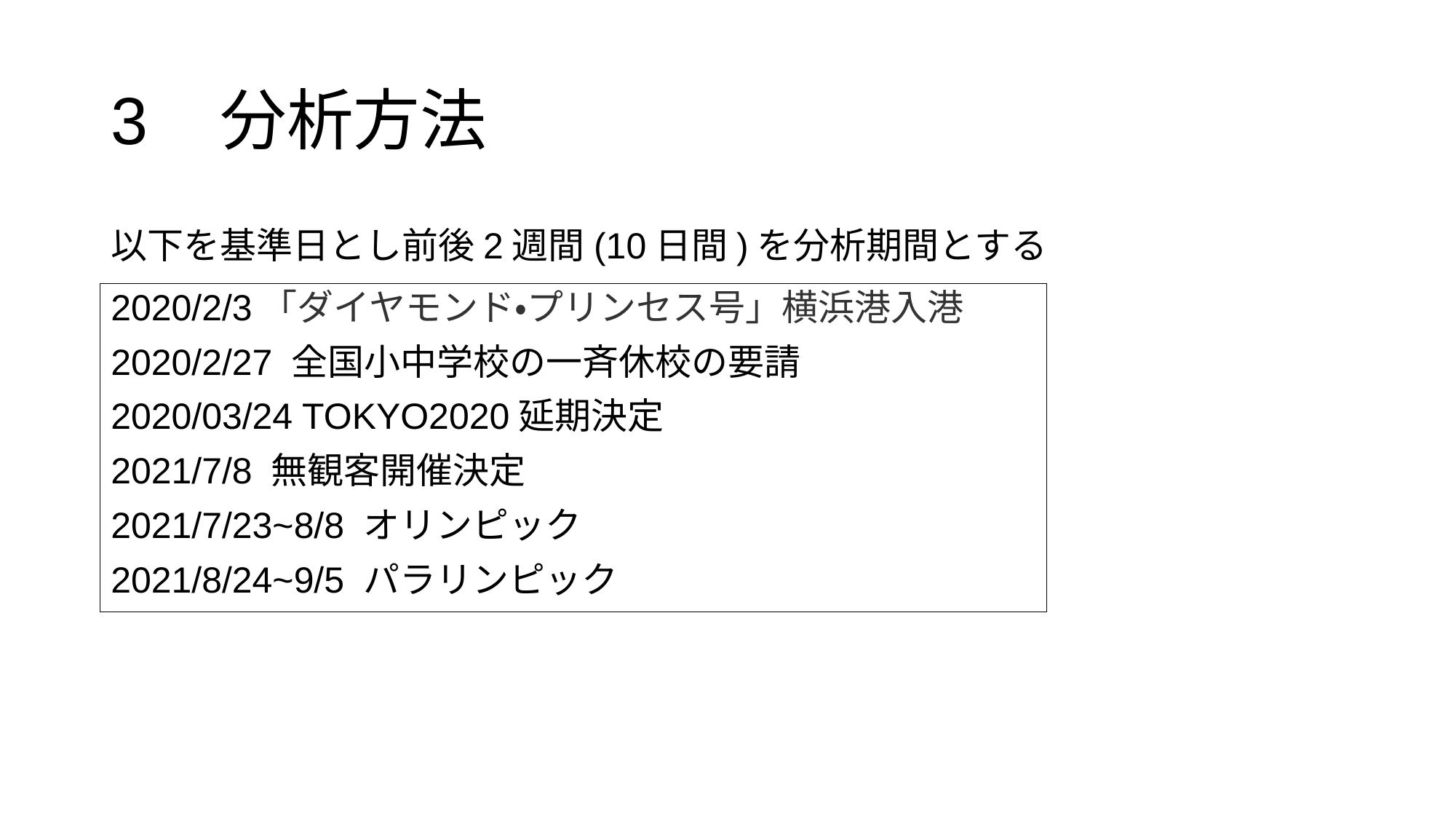

# 3	分析方法
以下を基準日とし前後2週間(10日間)を分析期間とする

2020/2/3「ダイヤモンド・プリンセス号」横浜港入港
2020/2/27 全国小中学校の一斉休校の要請
2020/03/24 TOKYO2020延期決定
2021/7/8 無観客開催決定
2021/7/23~8/8 オリンピック
2021/8/24~9/5 パラリンピック